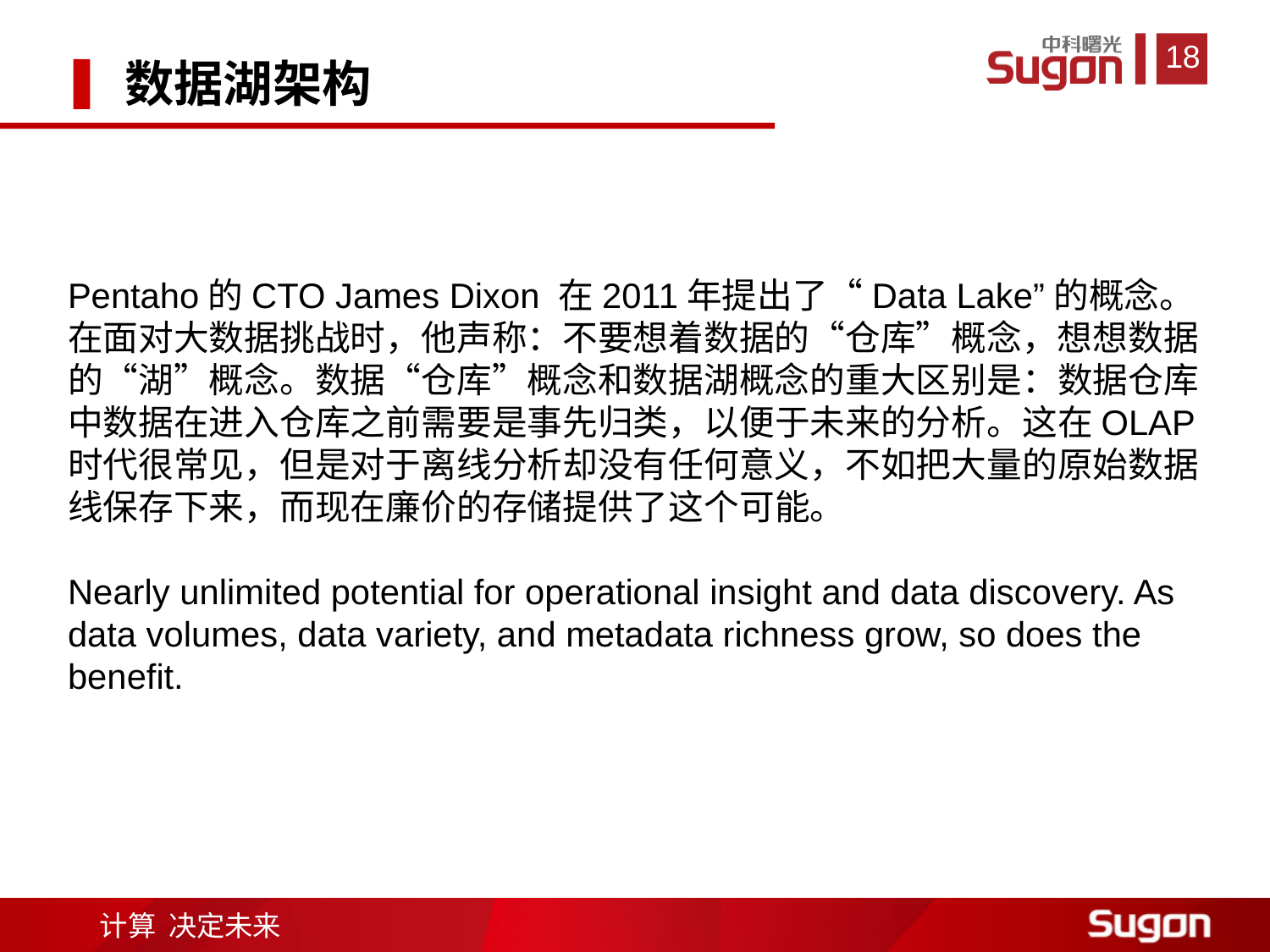

数据湖架构

Pentaho的CTO James Dixon 在2011年提出了“Data Lake”的概念。在面对大数据挑战时，他声称：不要想着数据的“仓库”概念，想想数据 的“湖”概念。数据“仓库”概念和数据湖概念的重大区别是：数据仓库中数据在进入仓库之前需要是事先归类，以便于未来的分析。这在OLAP时代很常见，但是对于离线分析却没有任何意义，不如把大量的原始数据线保存下来，而现在廉价的存储提供了这个可能。

Nearly unlimited potential for operational insight and data discovery. As data volumes, data variety, and metadata richness grow, so does the benefit.